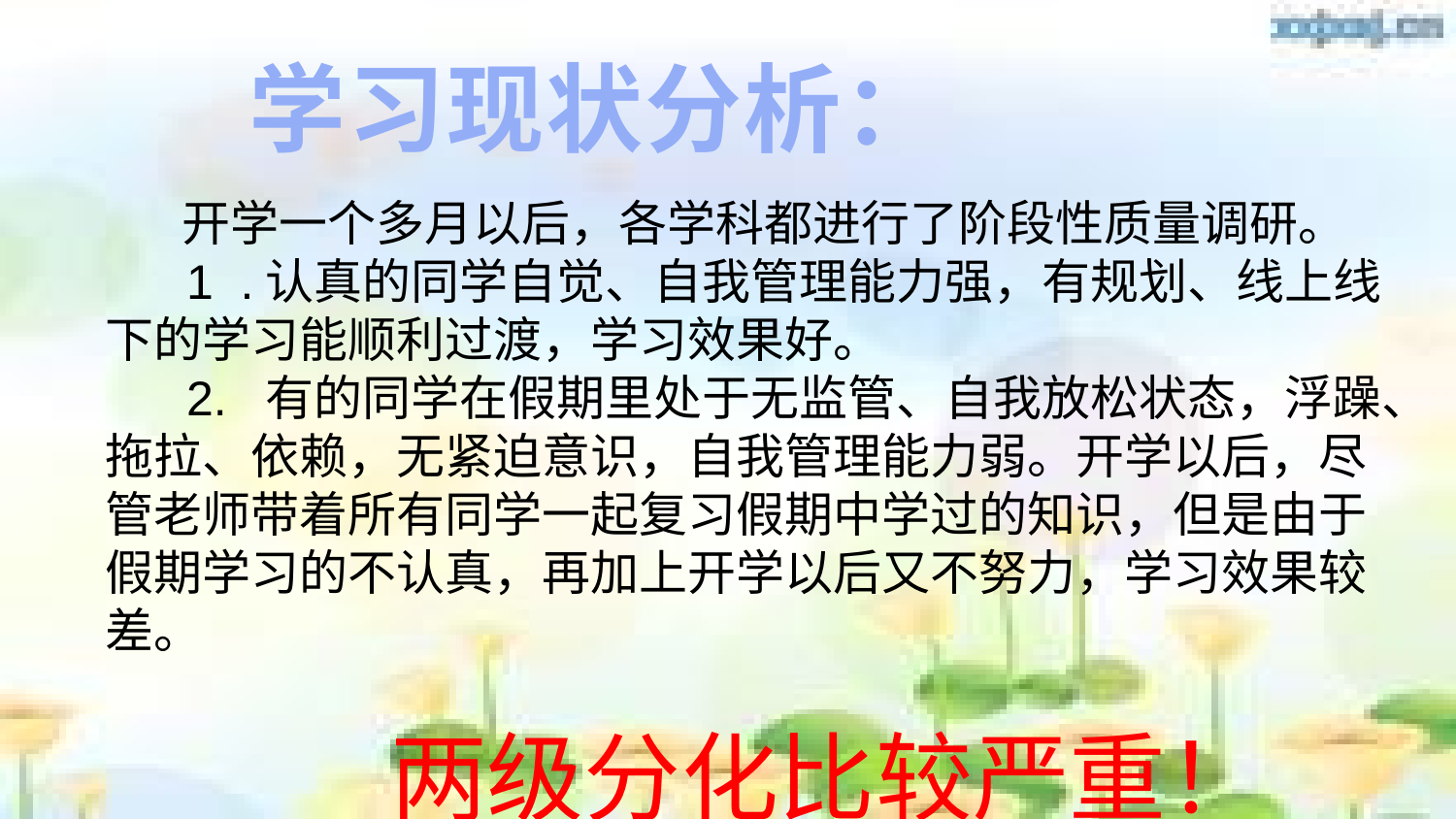

学习现状分析：
      开学一个多月以后，各学科都进行了阶段性质量调研。
      1  .认真的同学自觉、自我管理能力强，有规划、线上线下的学习能顺利过渡，学习效果好。
      2.  有的同学在假期里处于无监管、自我放松状态，浮躁、拖拉、依赖，无紧迫意识，自我管理能力弱。开学以后，尽管老师带着所有同学一起复习假期中学过的知识，但是由于假期学习的不认真，再加上开学以后又不努力，学习效果较差。

            两级分化比较严重！